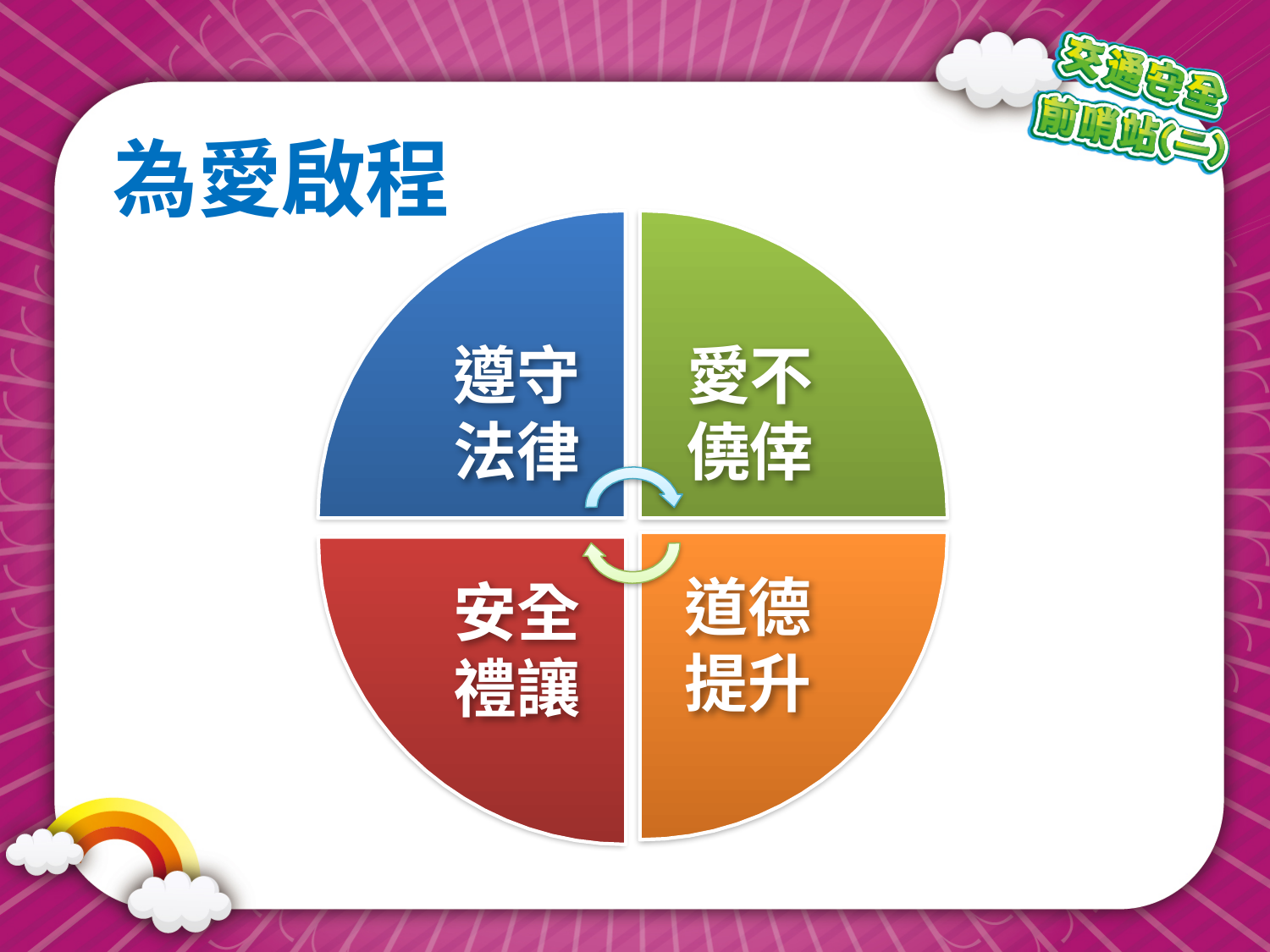

為愛啟程

遵守	愛不
法律	僥倖

道德 提升
安全
禮讓